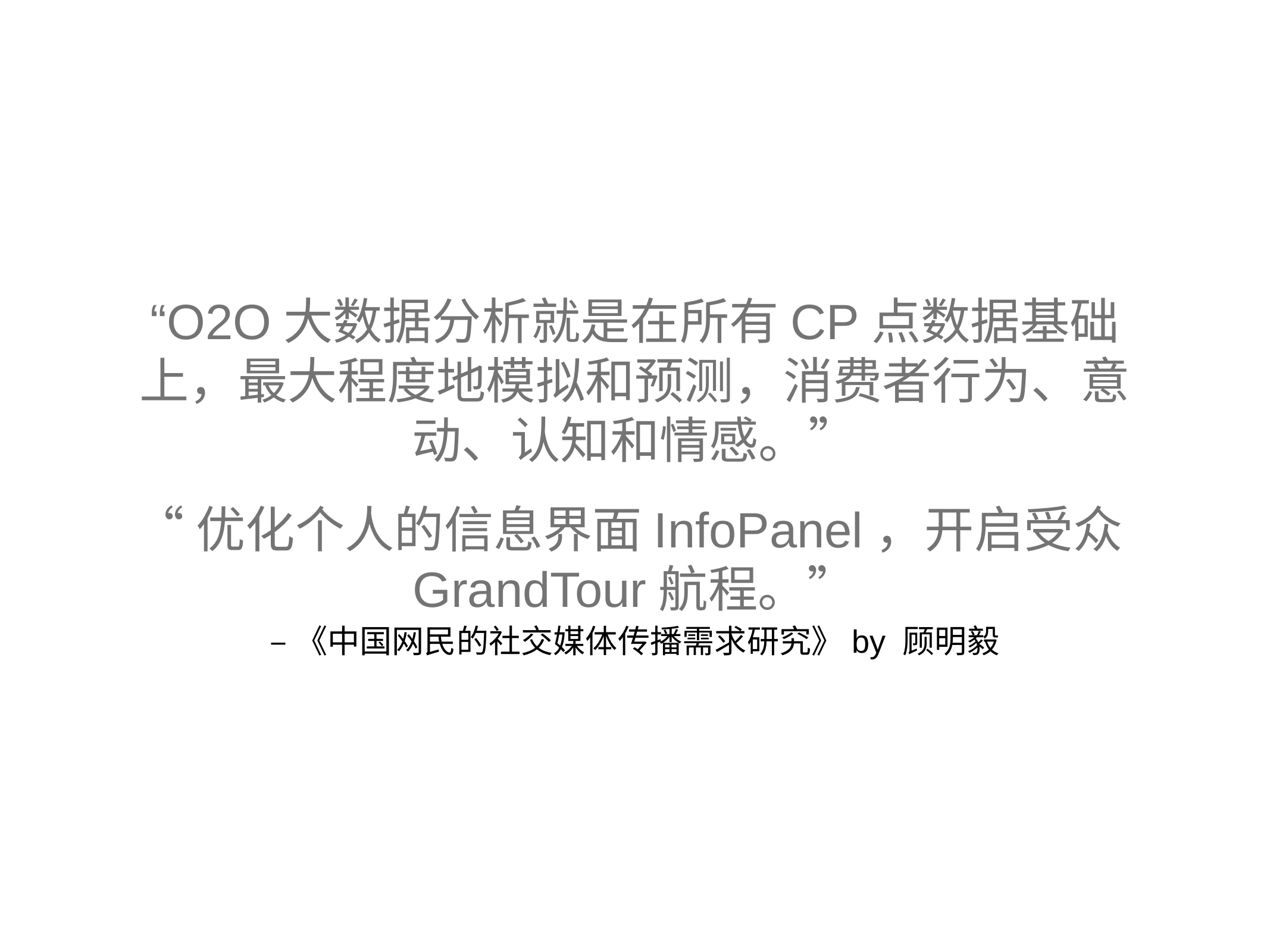

“O2O大数据分析就是在所有CP点数据基础上，最大程度地模拟和预测，消费者行为、意动、认知和情感。”
“优化个人的信息界面InfoPanel，开启受众GrandTour航程。”
–《中国网民的社交媒体传播需求研究》by 顾明毅